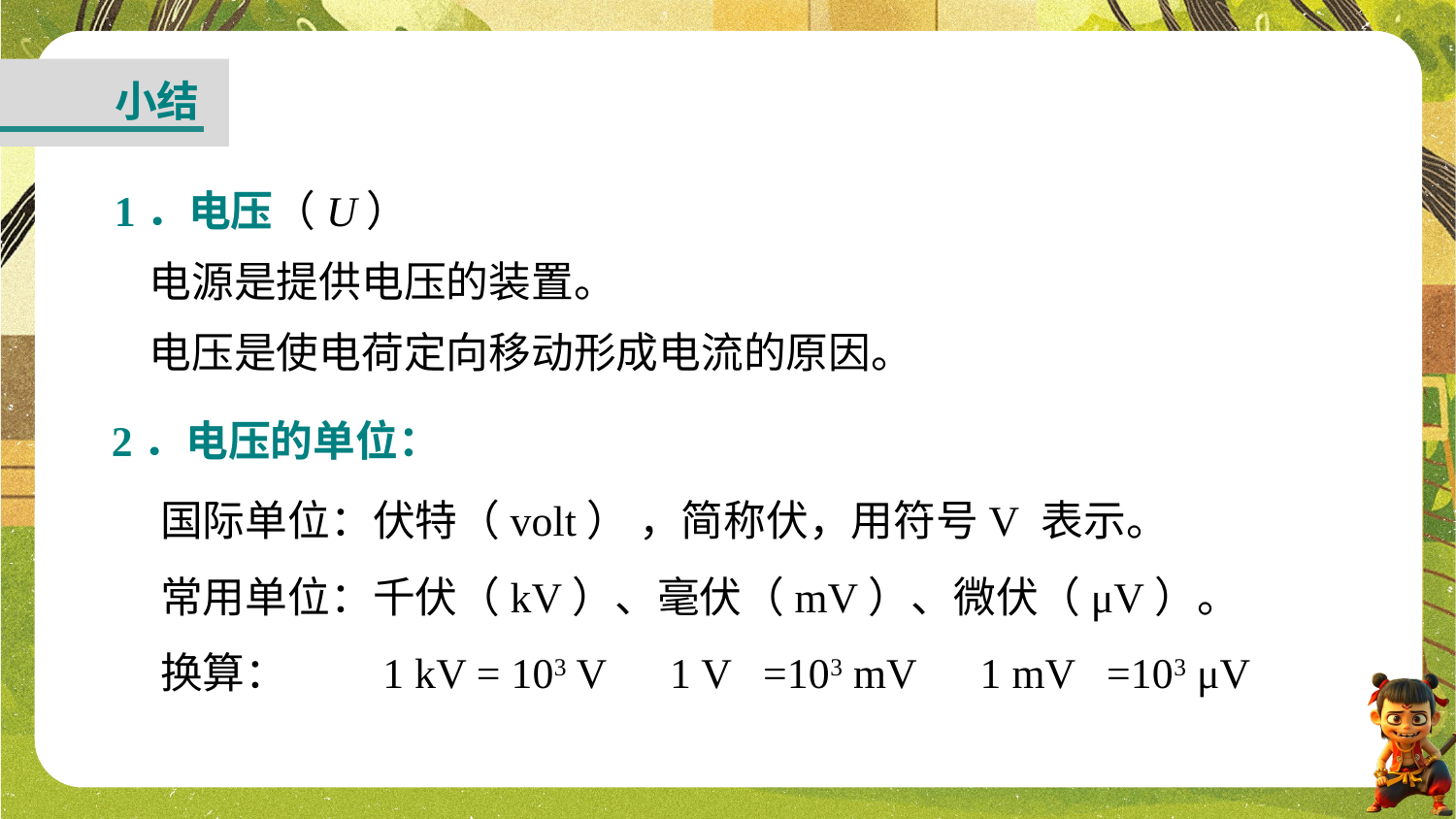

小结
1．电压（U）
电源是提供电压的装置。
电压是使电荷定向移动形成电流的原因。
2．电压的单位：
国际单位：伏特（volt） ，简称伏，用符号V 表示。
常用单位：千伏（kV）、毫伏（mV）、微伏（μV）。
换算：　　1 kV = 103 V      1 V   =103 mV      1 mV   =103 μV